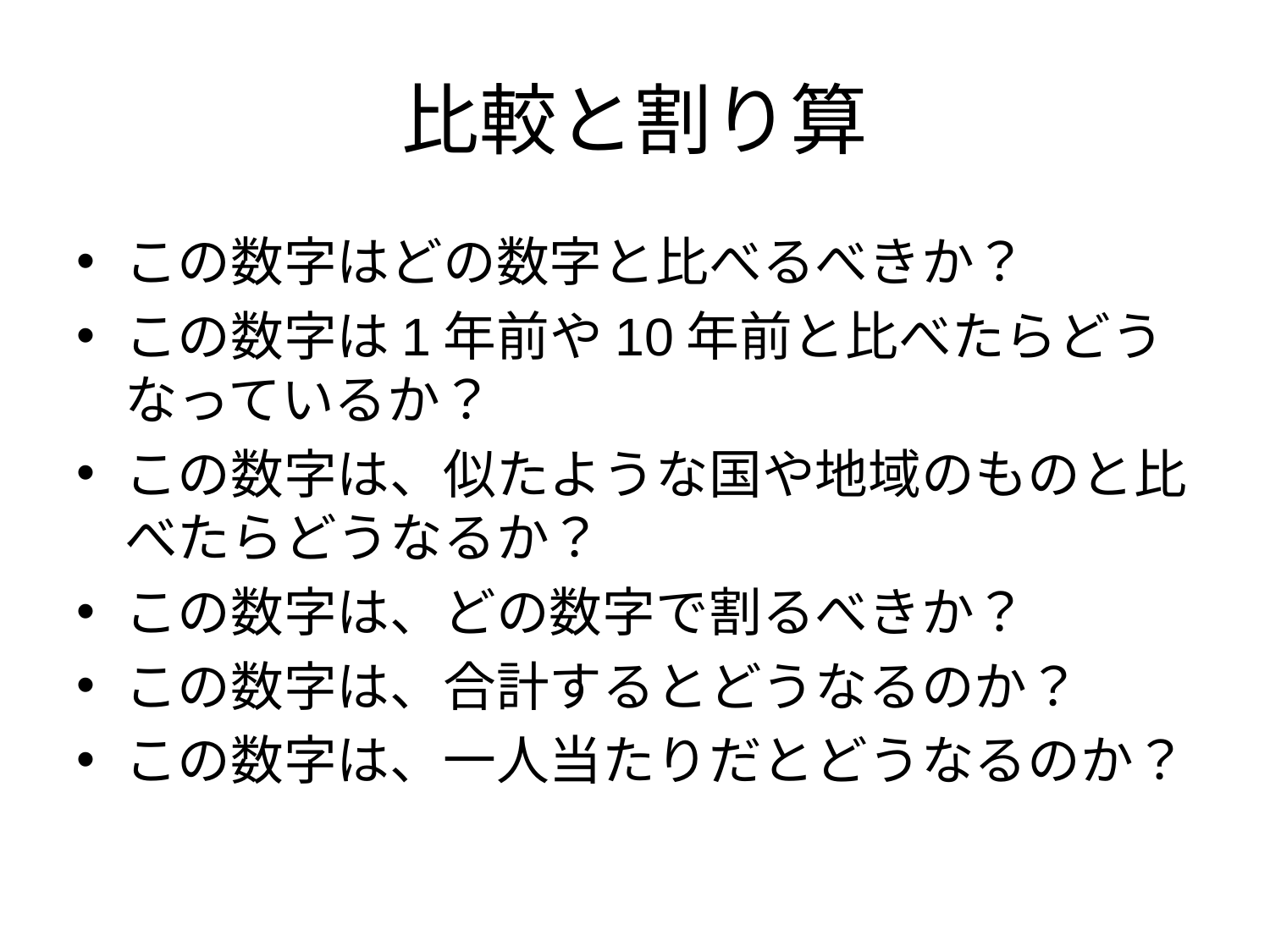

# 比較と割り算
この数字はどの数字と比べるべきか？
この数字は1年前や10年前と比べたらどうなっているか？
この数字は、似たような国や地域のものと比べたらどうなるか？
この数字は、どの数字で割るべきか？
この数字は、合計するとどうなるのか？
この数字は、一人当たりだとどうなるのか？